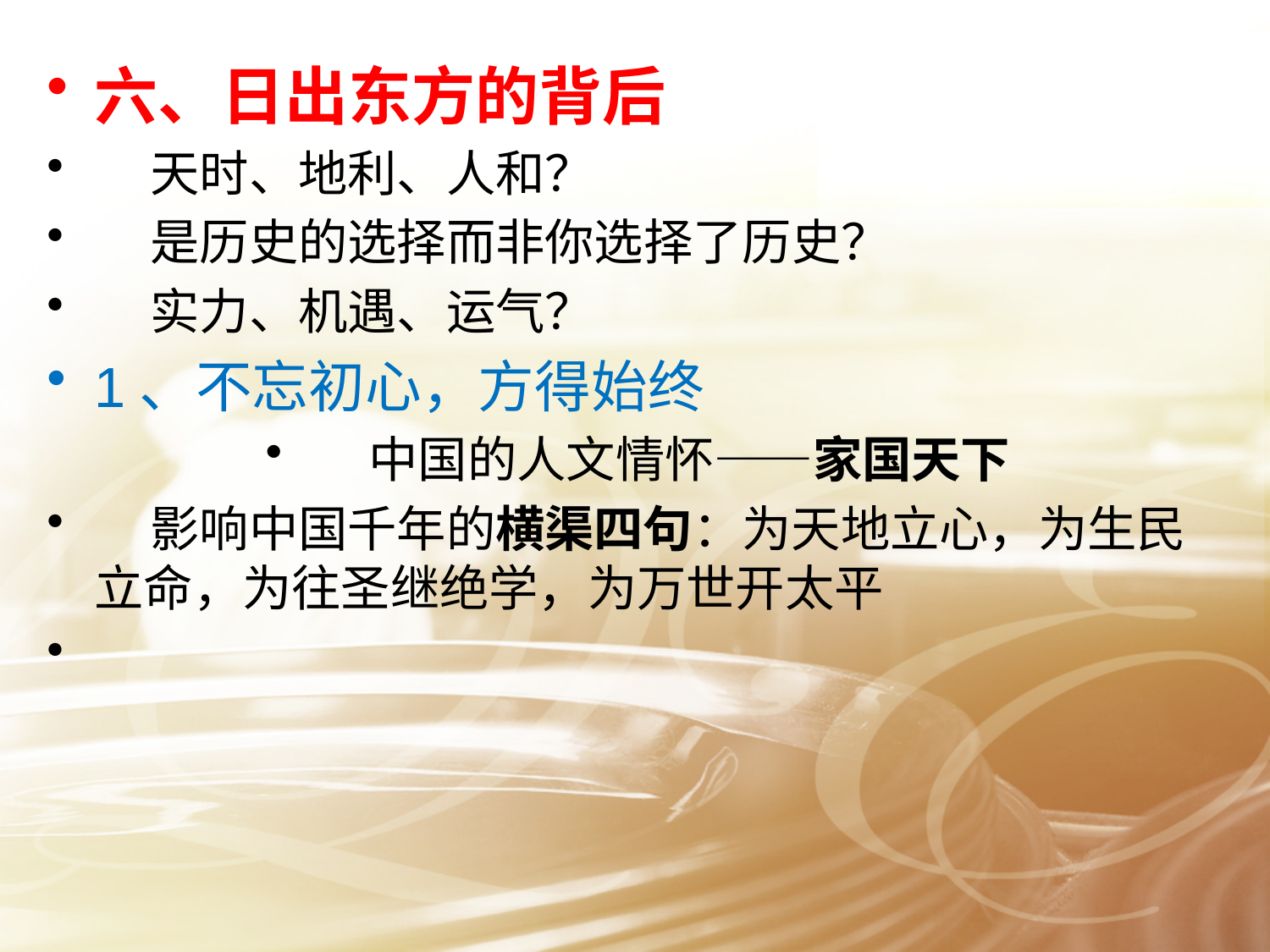

#
六、日出东方的背后
    天时、地利、人和？
    是历史的选择而非你选择了历史？
    实力、机遇、运气？
1、不忘初心，方得始终
    中国的人文情怀——家国天下
    影响中国千年的横渠四句：为天地立心，为生民立命，为往圣继绝学，为万世开太平